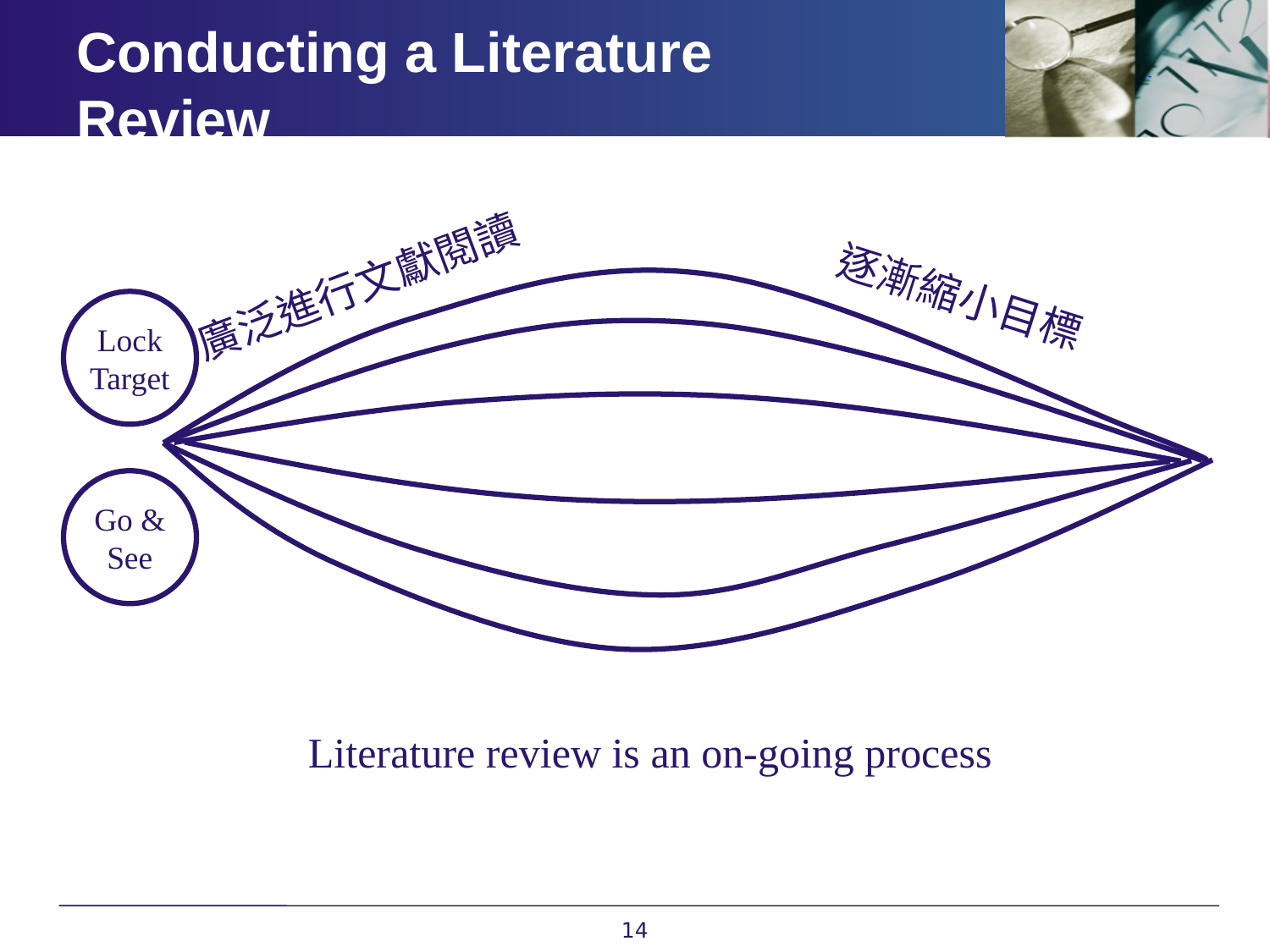

# Conducting a Literature Review

廣泛進行文獻閱讀
逐漸縮小目標
Lock
Target
Go &
See
Literature review is an on-going process
14